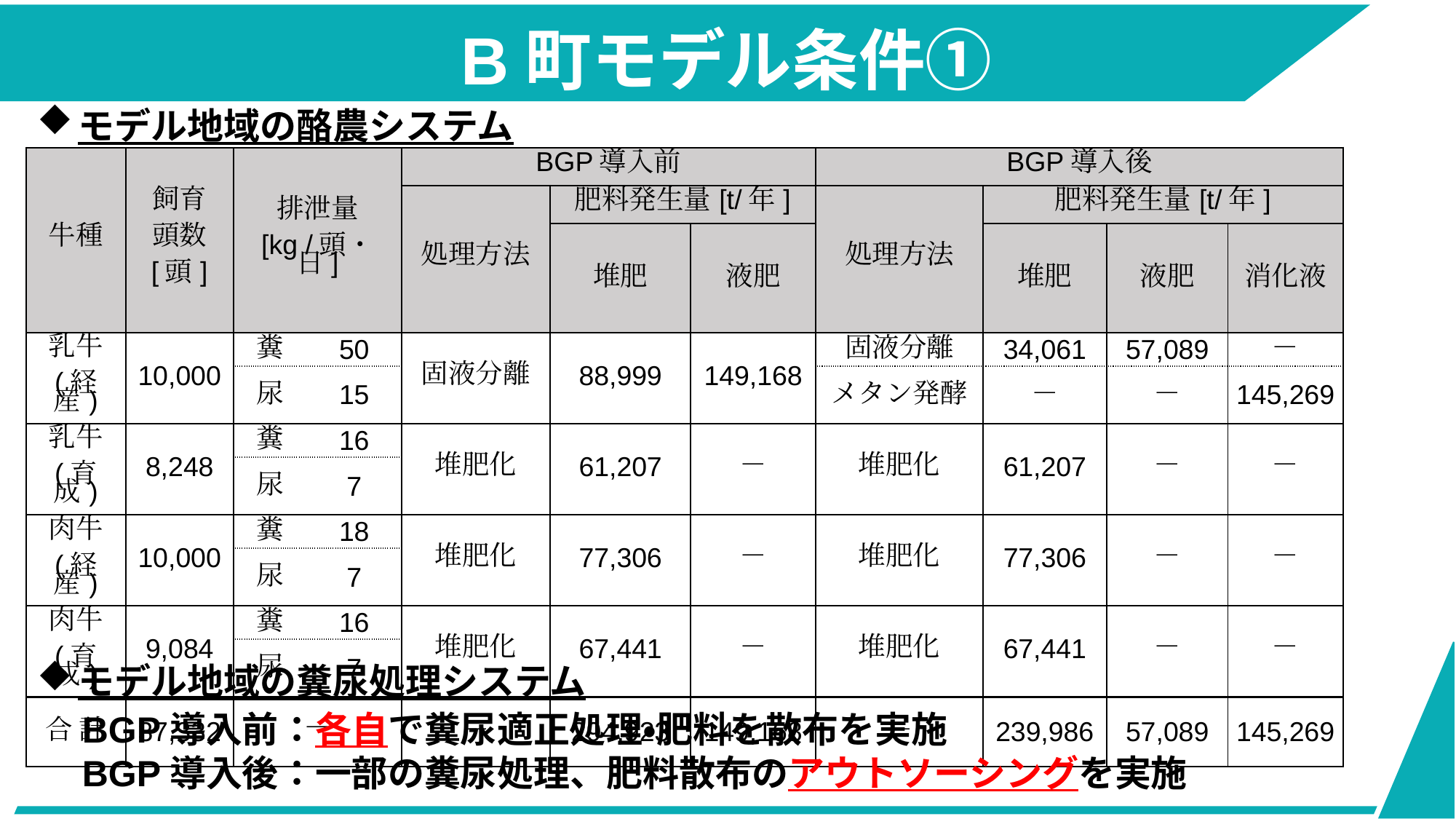

# B町モデル条件①
モデル地域の酪農システム
| 牛種 | 飼育 頭数 [頭] | 排泄量 [kg /頭・日] |  | BGP導入前 |  |  | BGP導入後 |  |  |  |
| --- | --- | --- | --- | --- | --- | --- | --- | --- | --- | --- |
|  |  |  |  | 処理方法 | 肥料発生量[t/年] |  | 処理方法 | 肥料発生量[t/年] |  |  |
|  |  |  |  |  | 堆肥 | 液肥 |  | 堆肥 | 液肥 | 消化液 |
| 乳牛 (経産) | 10,000 | 糞 | 50 | 固液分離 | 88,999 | 149,168 | 固液分離 | 34,061 | 57,089 | － |
|  |  | 尿 | 15 |  |  |  | メタン発酵 | － | － | 145,269 |
| 乳牛 (育成) | 8,248 | 糞 | 16 | 堆肥化 | 61,207 | － | 堆肥化 | 61,207 | － | － |
|  |  | 尿 | 7 |  |  |  |  |  |  |  |
| 肉牛 (経産) | 10,000 | 糞 | 18 | 堆肥化 | 77,306 | － | 堆肥化 | 77,306 | － | － |
|  |  | 尿 | 7 |  |  |  |  |  |  |  |
| 肉牛 (育成) | 9,084 | 糞 | 16 | 堆肥化 | 67,441 | － | 堆肥化 | 67,441 | － | － |
|  |  | 尿 | 7 |  |  |  |  |  |  |  |
| 合 計 | 37,332 | － |  | － | 294,923 | 149,168 | － | 239,986 | 57,089 | 145,269 |
モデル地域の糞尿処理システム
　BGP導入前：各自で糞尿適正処理・肥料を散布を実施
　BGP導入後：一部の糞尿処理、肥料散布のアウトソーシングを実施